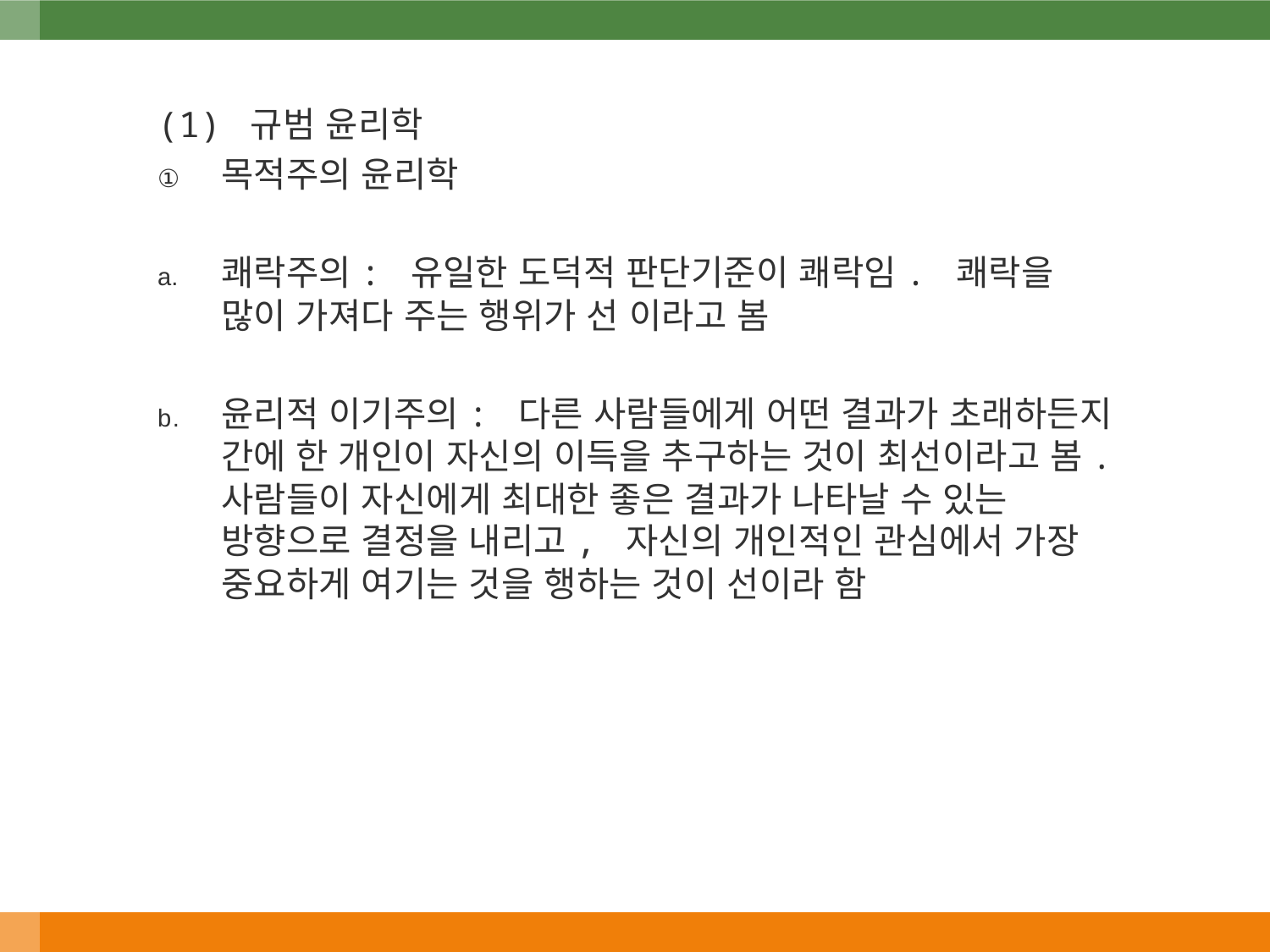

(1) 규범 윤리학
목적주의 윤리학

쾌락주의: 유일한 도덕적 판단기준이 쾌락임. 쾌락을 많이 가져다 주는 행위가 선 이라고 봄

윤리적 이기주의: 다른 사람들에게 어떤 결과가 초래하든지 간에 한 개인이 자신의 이득을 추구하는 것이 최선이라고 봄. 사람들이 자신에게 최대한 좋은 결과가 나타날 수 있는 방향으로 결정을 내리고, 자신의 개인적인 관심에서 가장 중요하게 여기는 것을 행하는 것이 선이라 함